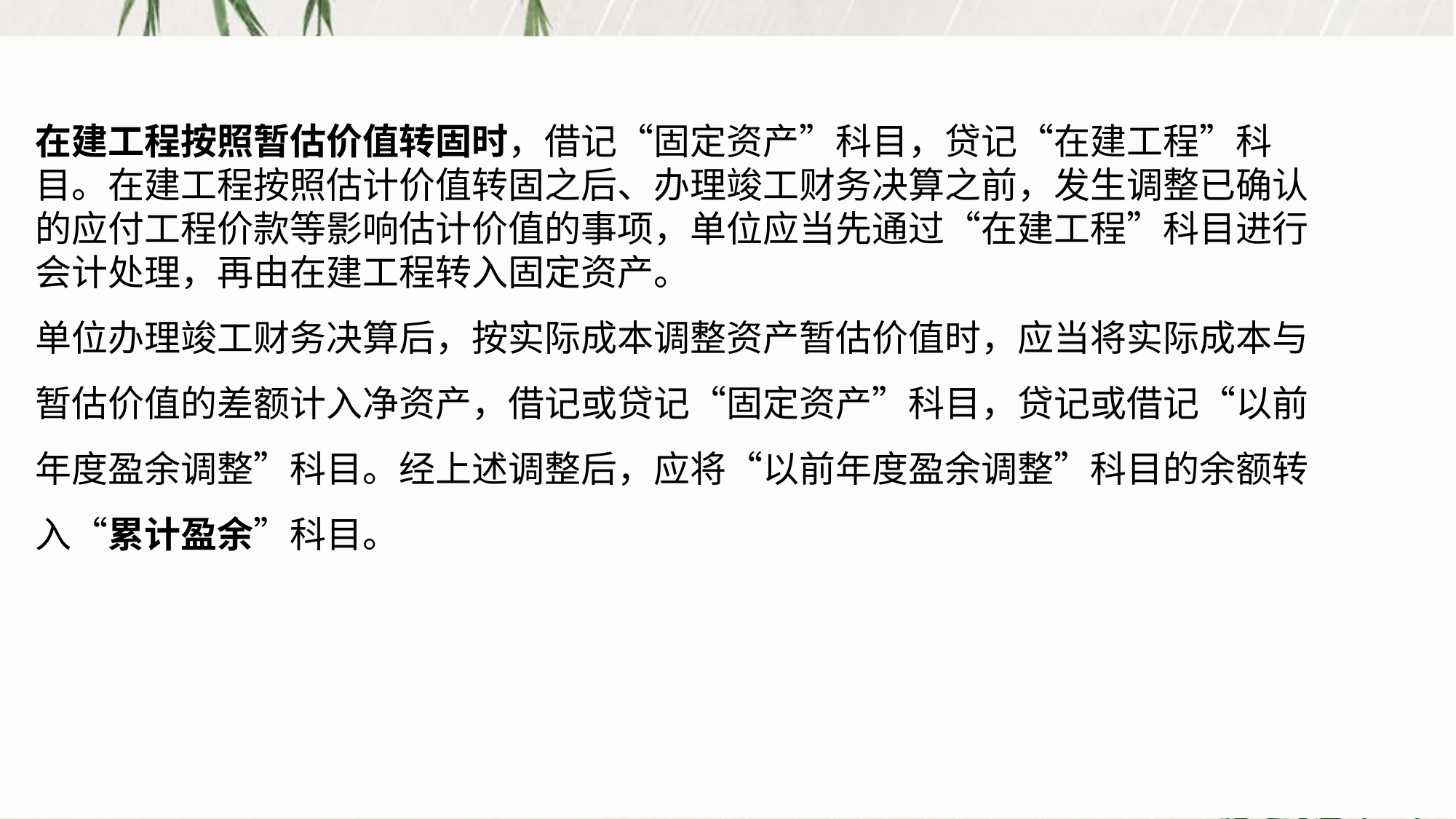

在建工程按照暂估价值转固时，借记“固定资产”科目，贷记“在建工程”科目。在建工程按照估计价值转固之后、办理竣工财务决算之前，发生调整已确认的应付工程价款等影响估计价值的事项，单位应当先通过“在建工程”科目进行会计处理，再由在建工程转入固定资产。单位办理竣工财务决算后，按实际成本调整资产暂估价值时，应当将实际成本与暂估价值的差额计入净资产，借记或贷记“固定资产”科目，贷记或借记“以前年度盈余调整”科目。经上述调整后，应将“以前年度盈余调整”科目的余额转入“累计盈余”科目。